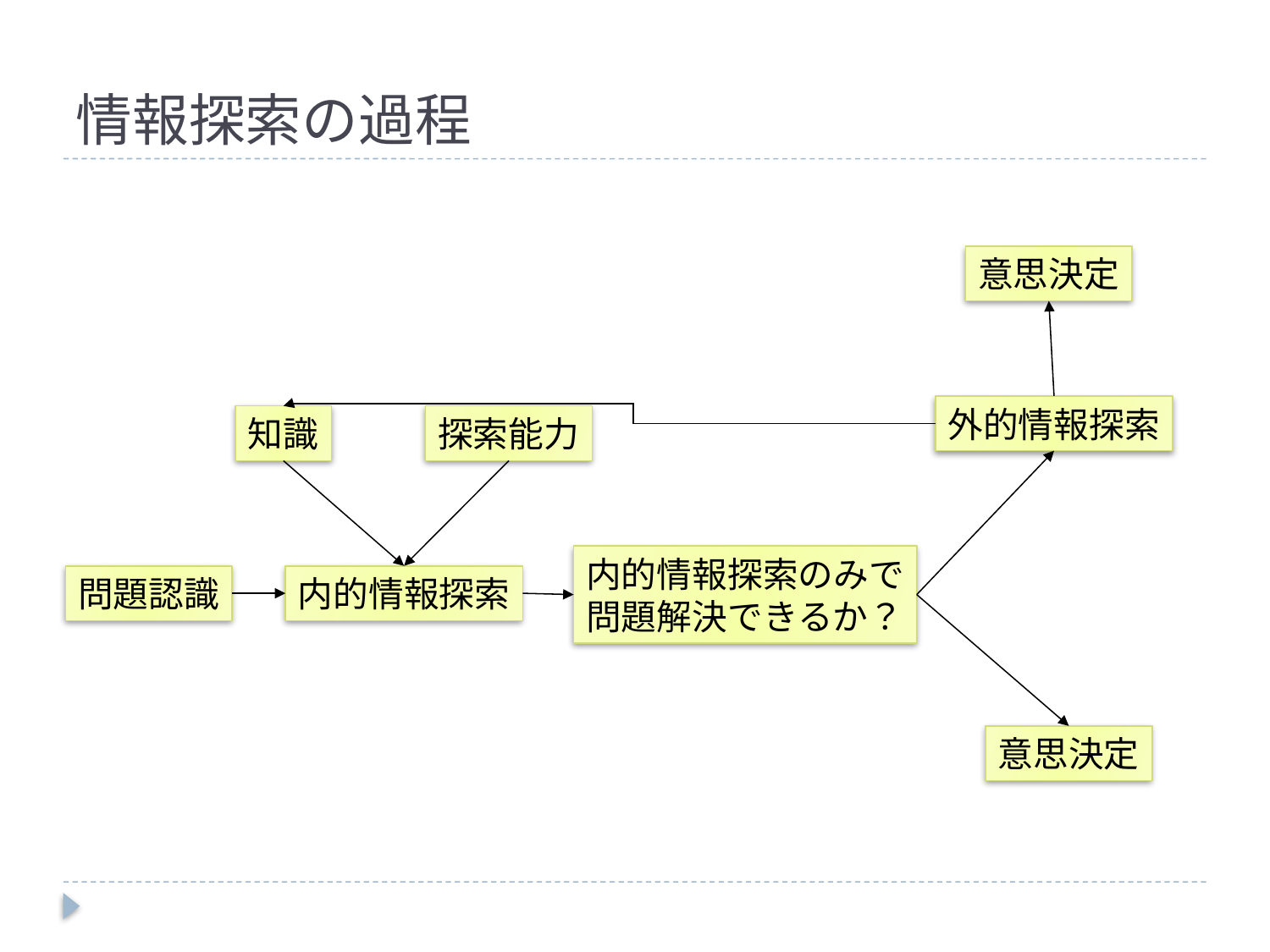

# 情報探索の過程
意思決定
外的情報探索
知識
探索能力
内的情報探索のみで
問題解決できるか？
問題認識
内的情報探索
意思決定